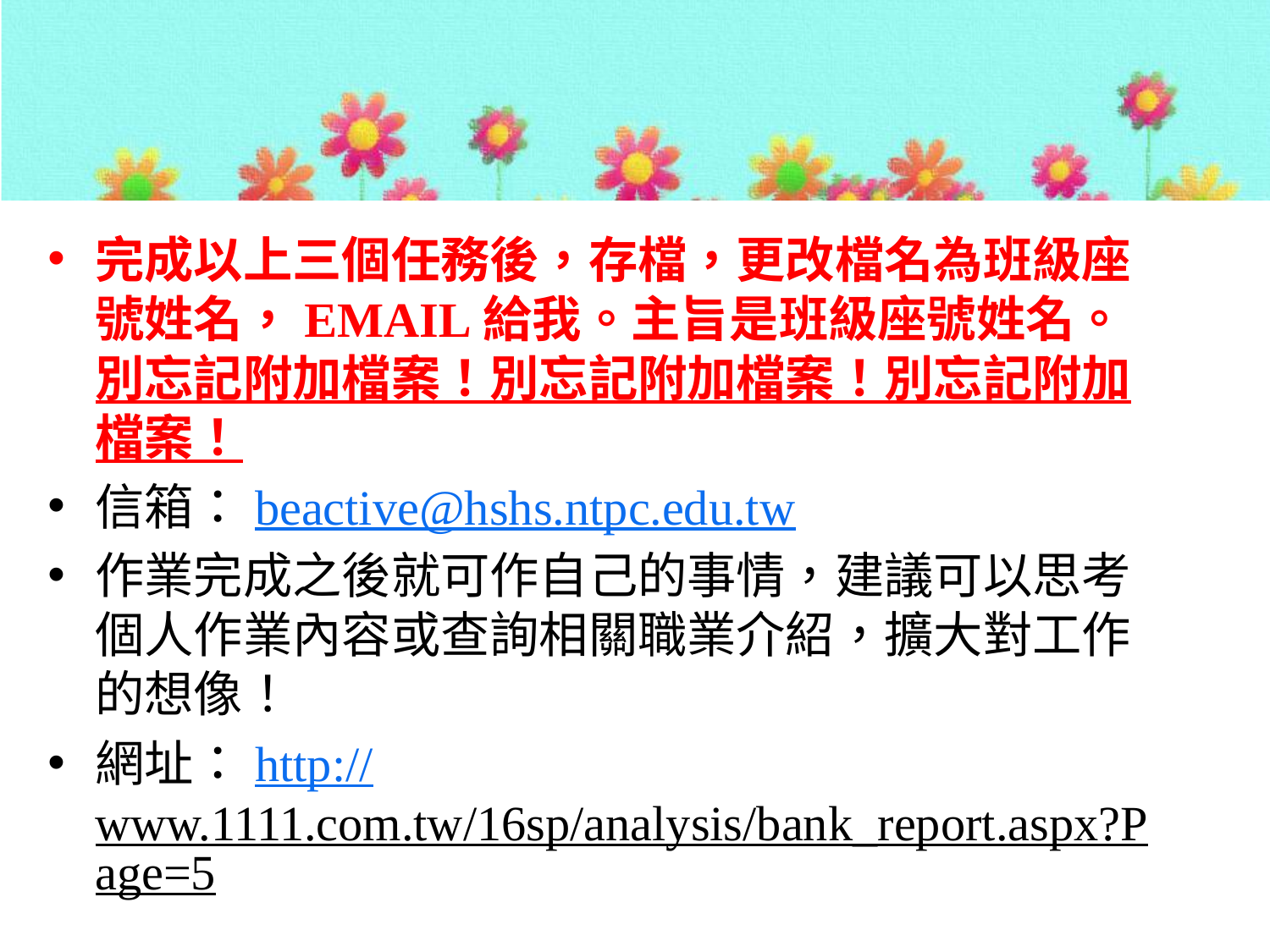

#
完成以上三個任務後，存檔，更改檔名為班級座號姓名，EMAIL給我。主旨是班級座號姓名。別忘記附加檔案！別忘記附加檔案！別忘記附加檔案！
信箱：beactive@hshs.ntpc.edu.tw
作業完成之後就可作自己的事情，建議可以思考個人作業內容或查詢相關職業介紹，擴大對工作的想像！
網址：http://www.1111.com.tw/16sp/analysis/bank_report.aspx?Page=5